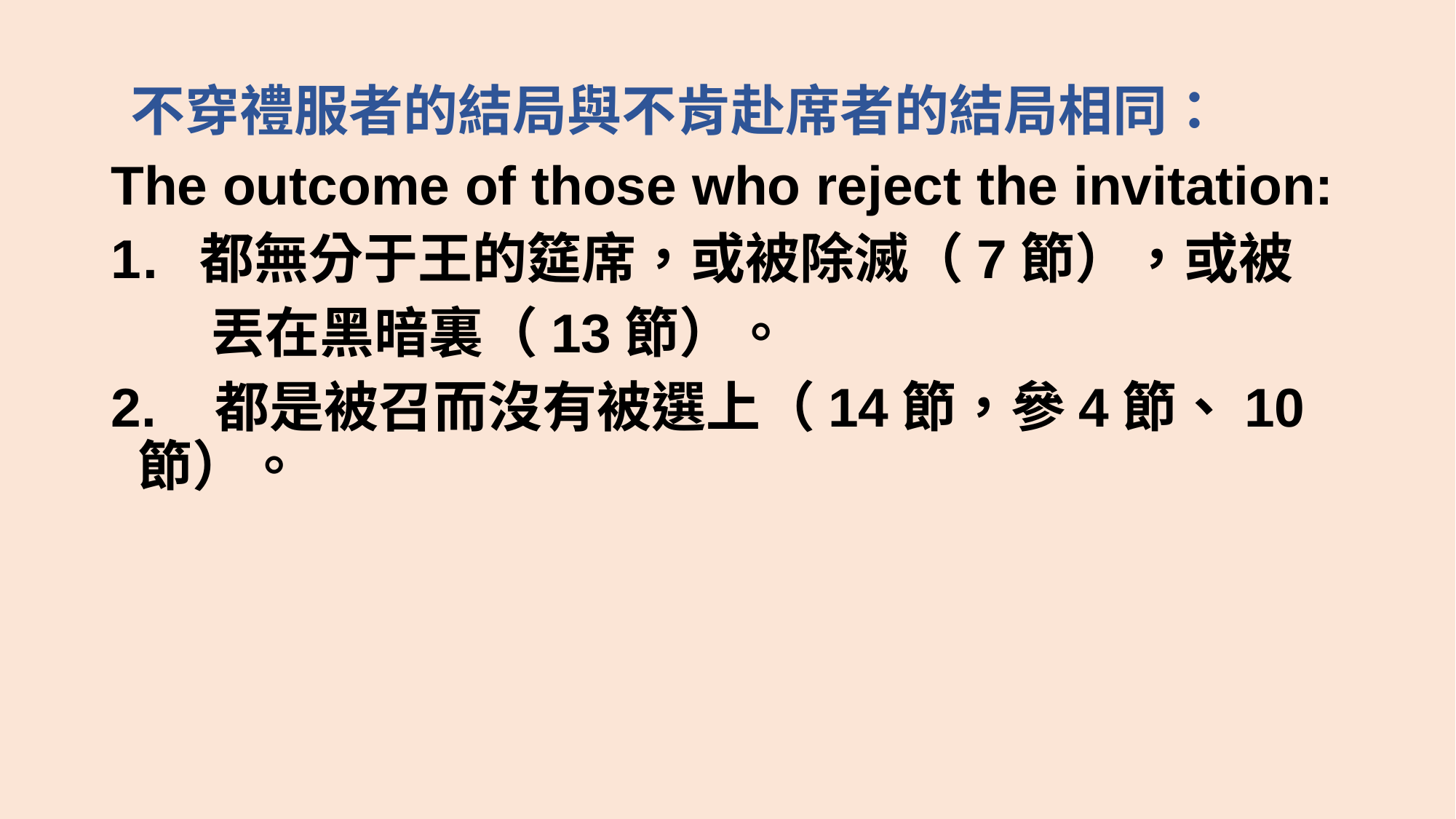

不穿禮服者的結局與不肯赴席者的結局相同：
The outcome of those who reject the invitation:
都無分于王的筵席，或被除滅（7節），或被
       丟在黑暗裏（13節）。
2.   都是被召而沒有被選上（14節，參4節、10節）。